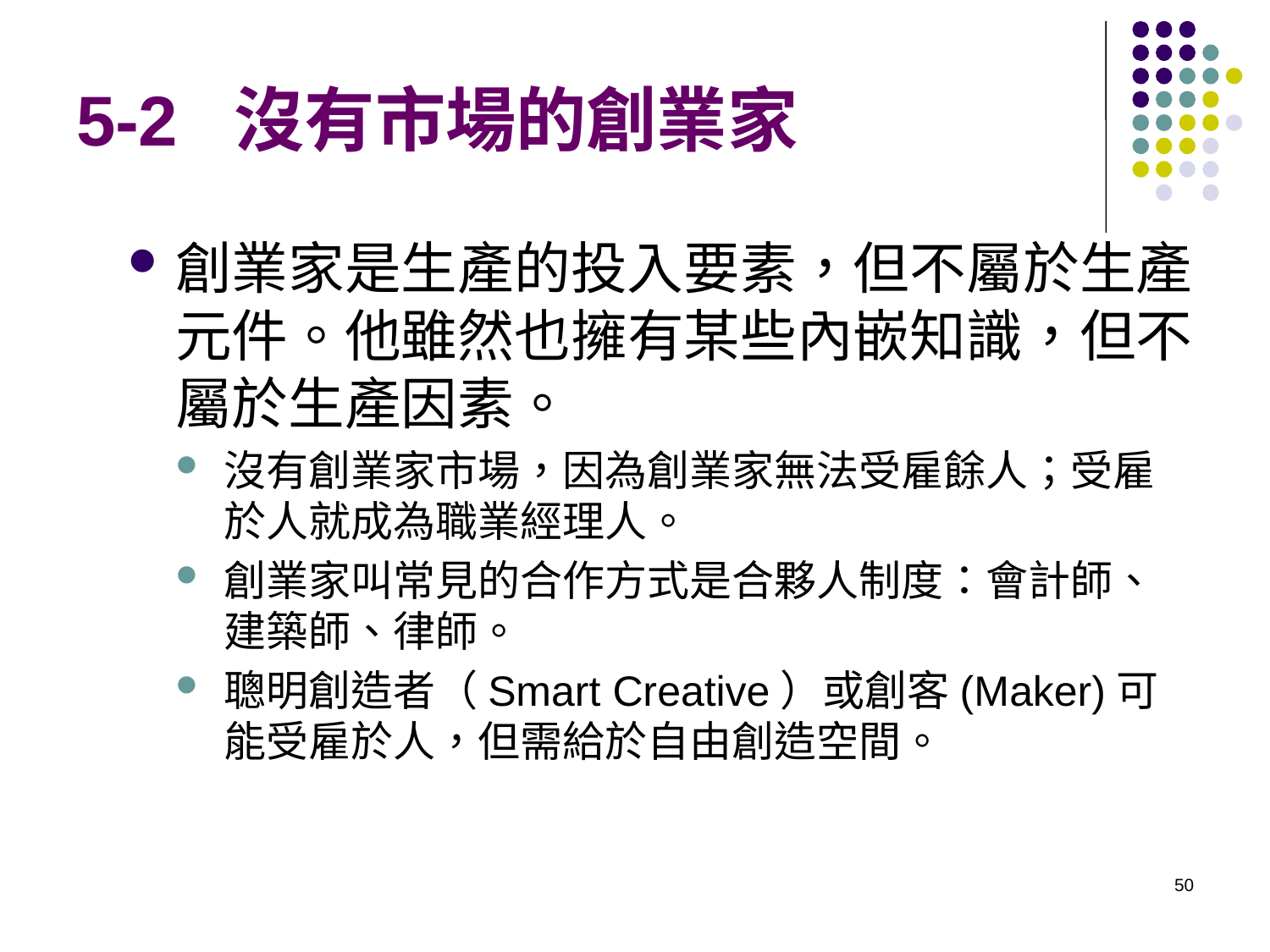

# 5-2  沒有市場的創業家
創業家是生產的投入要素，但不屬於生產元件。他雖然也擁有某些內嵌知識，但不屬於生產因素。
沒有創業家市場，因為創業家無法受雇餘人；受雇於人就成為職業經理人。
創業家叫常見的合作方式是合夥人制度：會計師、建築師、律師。
聰明創造者（Smart Creative）或創客(Maker)可能受雇於人，但需給於自由創造空間。
50